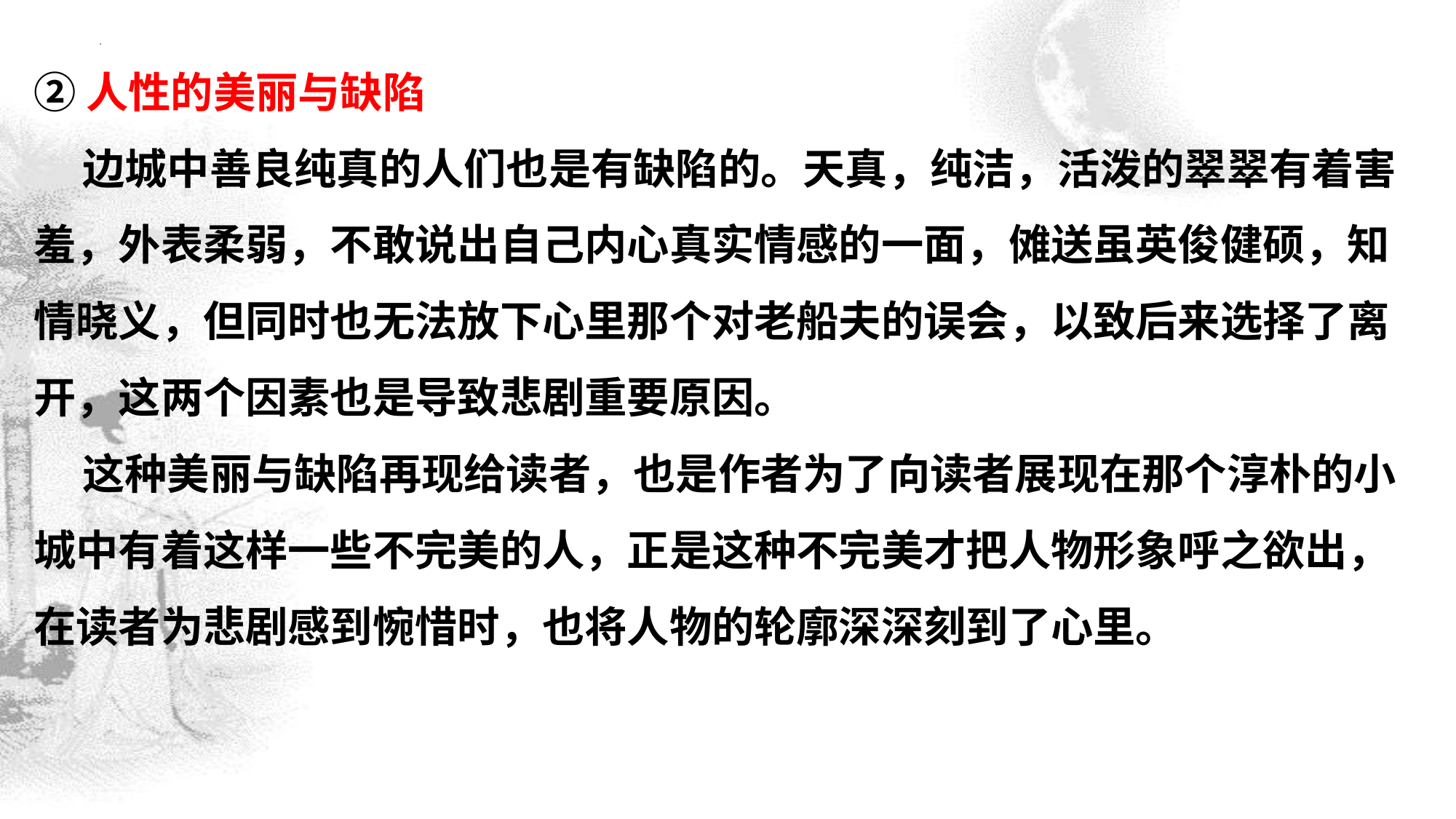

②人性的美丽与缺陷
    边城中善良纯真的人们也是有缺陷的。天真，纯洁，活泼的翠翠有着害羞，外表柔弱，不敢说出自己内心真实情感的一面，傩送虽英俊健硕，知情晓义，但同时也无法放下心里那个对老船夫的误会，以致后来选择了离开，这两个因素也是导致悲剧重要原因。
    这种美丽与缺陷再现给读者，也是作者为了向读者展现在那个淳朴的小城中有着这样一些不完美的人，正是这种不完美才把人物形象呼之欲出，在读者为悲剧感到惋惜时，也将人物的轮廓深深刻到了心里。